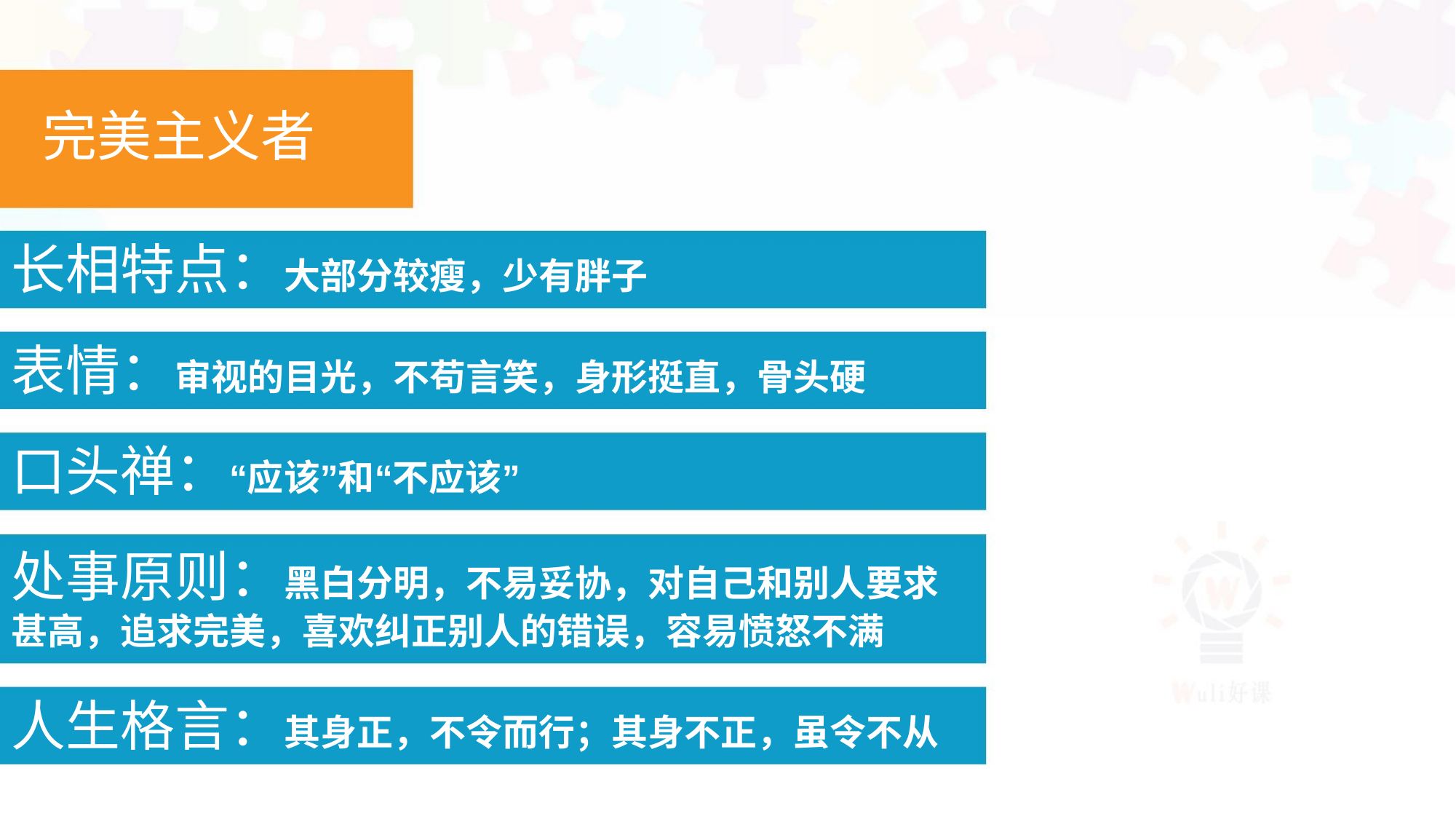

完美主义者
长相特点：大部分较瘦，少有胖子
表情：审视的目光，不苟言笑，身形挺直，骨头硬
口头禅：“应该”和“不应该”
处事原则：黑白分明，不易妥协，对自己和别人要求
甚高，追求完美，喜欢纠正别人的错误，容易愤怒不满
人生格言：其身正，不令而行；其身不正，虽令不从